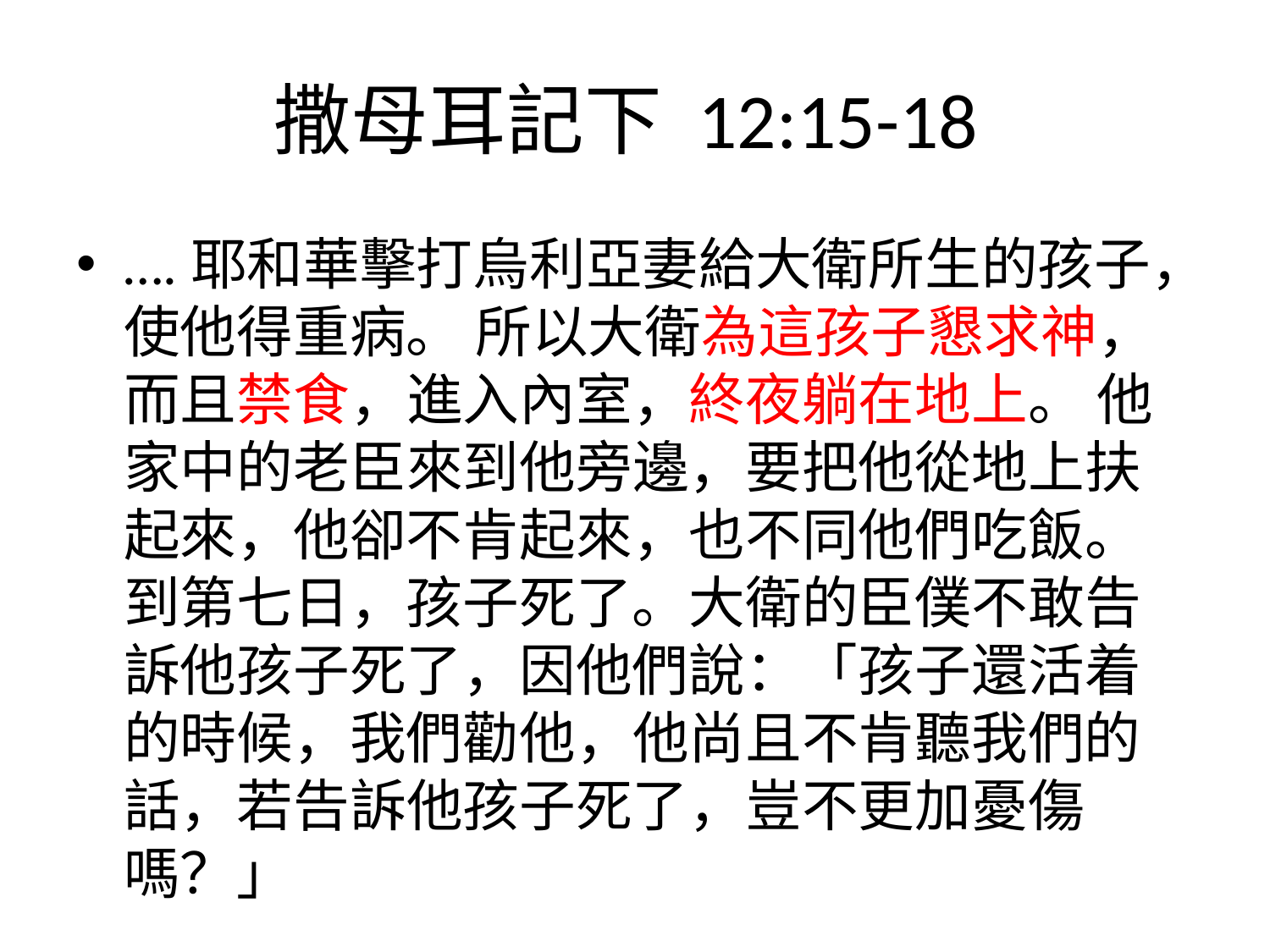

# 撒母耳記下‬ ‭12:15-18‬ ‭
….耶和華擊打烏利亞妻給大衛所生的孩子，使他得重病。 所以大衛為這孩子懇求神，而且禁食，進入內室，終夜躺在地上。 他家中的老臣來到他旁邊，要把他從地上扶起來，他卻不肯起來，也不同他們吃飯。 到第七日，孩子死了。大衛的臣僕不敢告訴他孩子死了，因他們說：「孩子還活着的時候，我們勸他，他尚且不肯聽我們的話，若告訴他孩子死了，豈不更加憂傷嗎？」